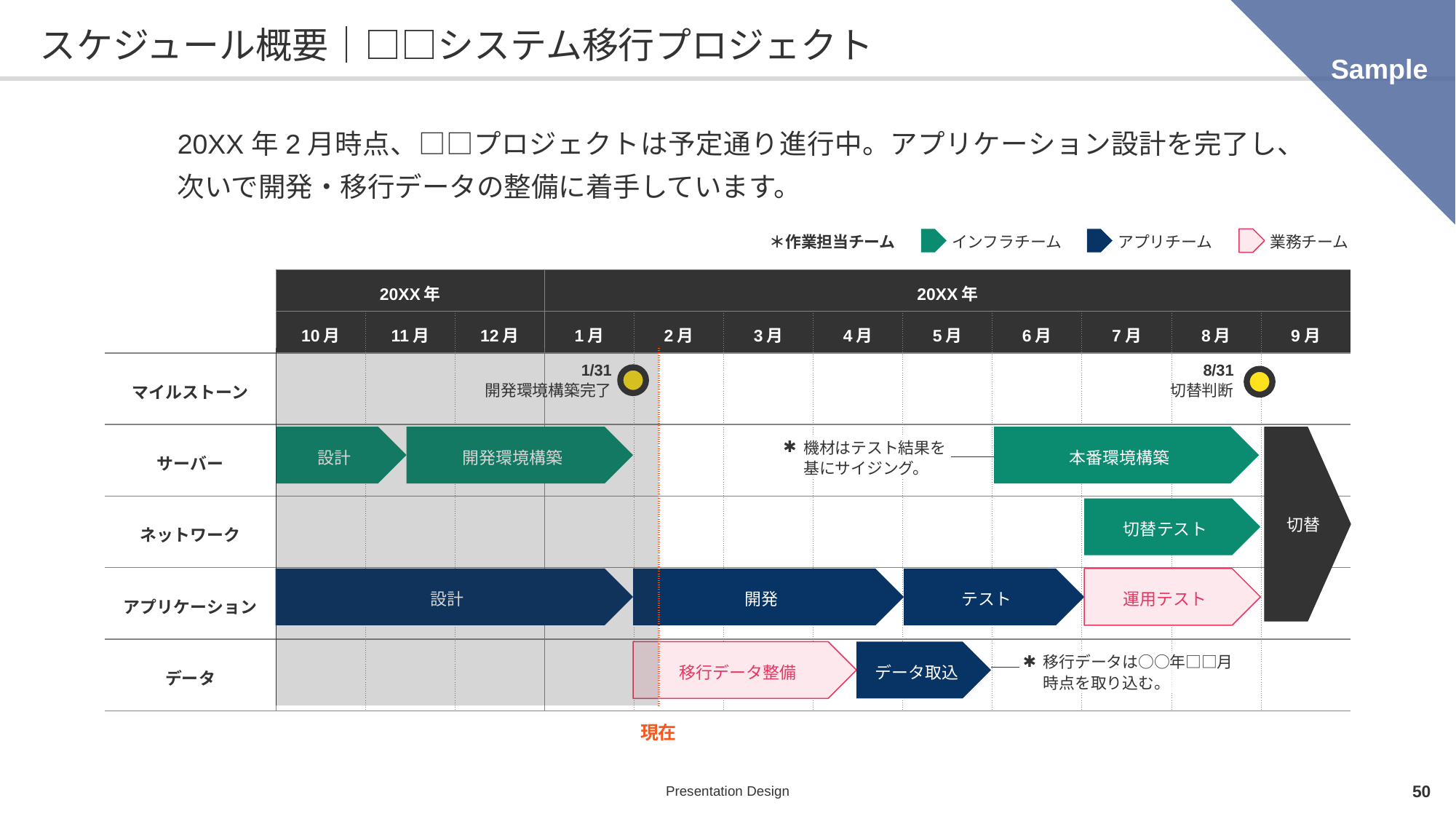

Sample
# スケジュール概要｜□□システム移行プロジェクト
20XX年2月時点、□□プロジェクトは予定通り進行中。アプリケーション設計を完了し、次いで開発・移行データの整備に着手しています。

＊作業担当チーム
インフラチーム
アプリチーム
業務チーム
|  | 20XX年 |  |  | 20XX年 |  |  |  | 2019 | 年 |  |  |  |
| --- | --- | --- | --- | --- | --- | --- | --- | --- | --- | --- | --- | --- |
|  | 10月 | 11月 | 12月 | 1月 | 2月 | 3月 | 4月 | 5月 | 6月 | 7月 | 8月 | 9月 |
| マイルストーン |  |  |  |  |  |  |  |  |  |  |  |  |
| サーバー |  |  |  |  |  |  |  |  |  |  |  |  |
| ネットワーク |  |  |  |  |  |  |  |  |  |  |  |  |
| アプリケーション |  |  |  |  |  |  |  |  |  |  |  |  |
| データ |  |  |  |  |  |  |  |  |  |  |  |  |
|  |
| --- |
1/31
開発環境構築完了
8/31
切替判断

設計
開発環境構築
本番環境構築
切替
機材はテスト結果を基にサイジング。
切替テスト
設計
開発
テスト
運用テスト
データ取込
移行データ整備
移行データは○○年□□月時点を取り込む。
現在
Presentation Design
50